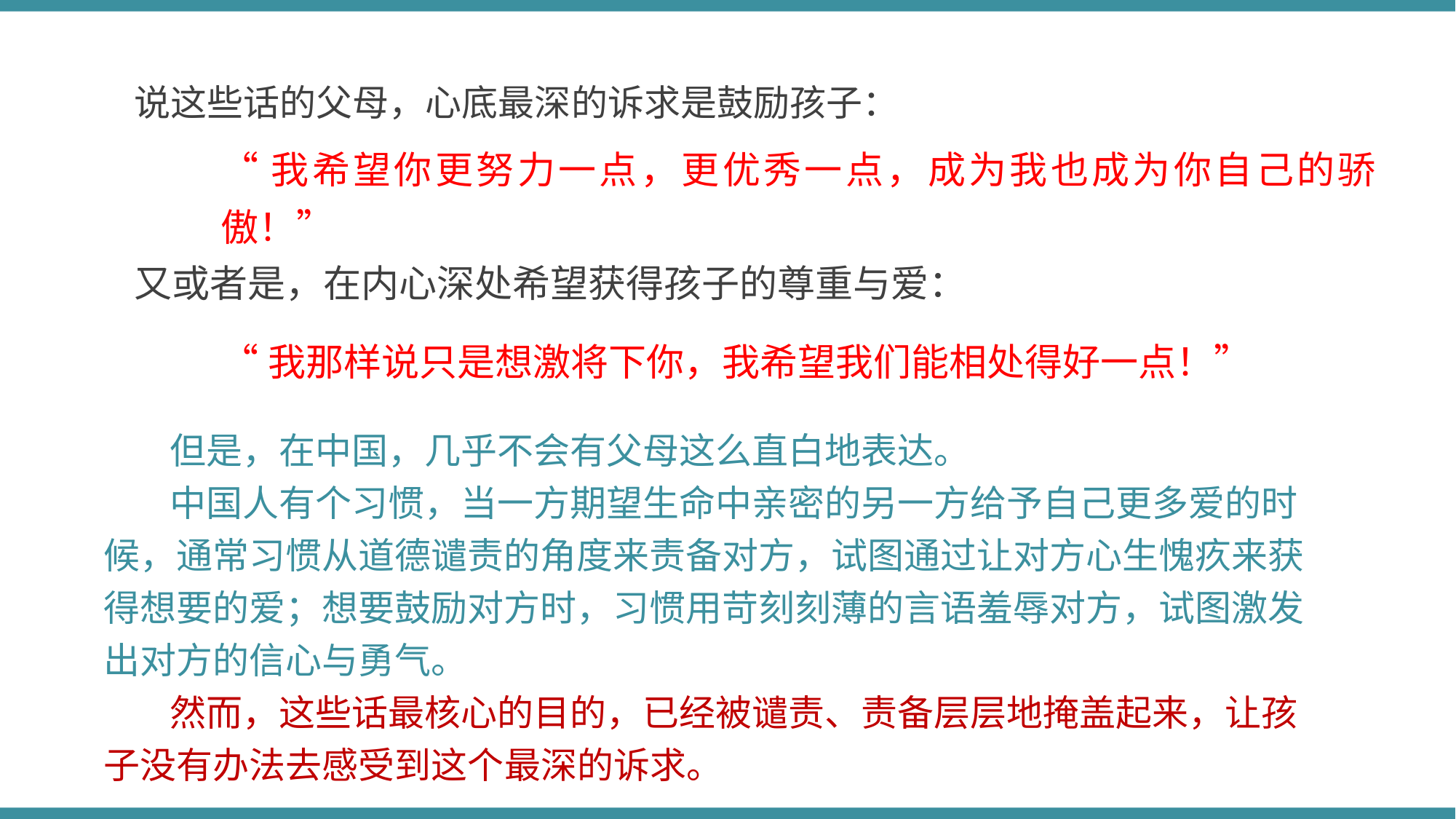

说这些话的父母，心底最深的诉求是鼓励孩子：
“我希望你更努力一点，更优秀一点，成为我也成为你自己的骄傲！”
又或者是，在内心深处希望获得孩子的尊重与爱：
“我那样说只是想激将下你，我希望我们能相处得好一点！”
       但是，在中国，几乎不会有父母这么直白地表达。
       中国人有个习惯，当一方期望生命中亲密的另一方给予自己更多爱的时候，通常习惯从道德谴责的角度来责备对方，试图通过让对方心生愧疚来获得想要的爱；想要鼓励对方时，习惯用苛刻刻薄的言语羞辱对方，试图激发出对方的信心与勇气。
       然而，这些话最核心的目的，已经被谴责、责备层层地掩盖起来，让孩子没有办法去感受到这个最深的诉求。